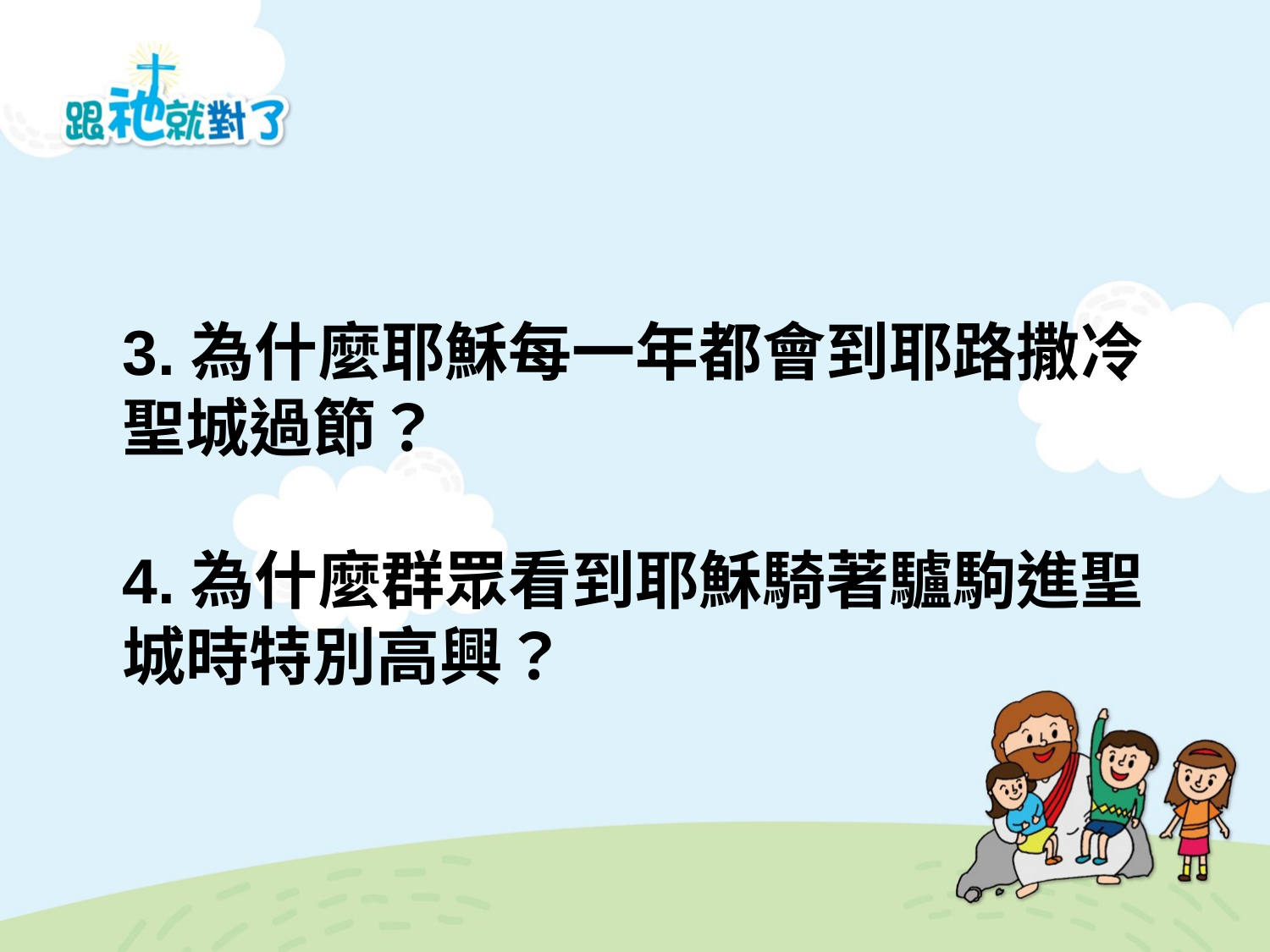

3.為什麼耶穌每一年都會到耶路撒冷聖城過節？

4.為什麼群眾看到耶穌騎著驢駒進聖城時特別高興？